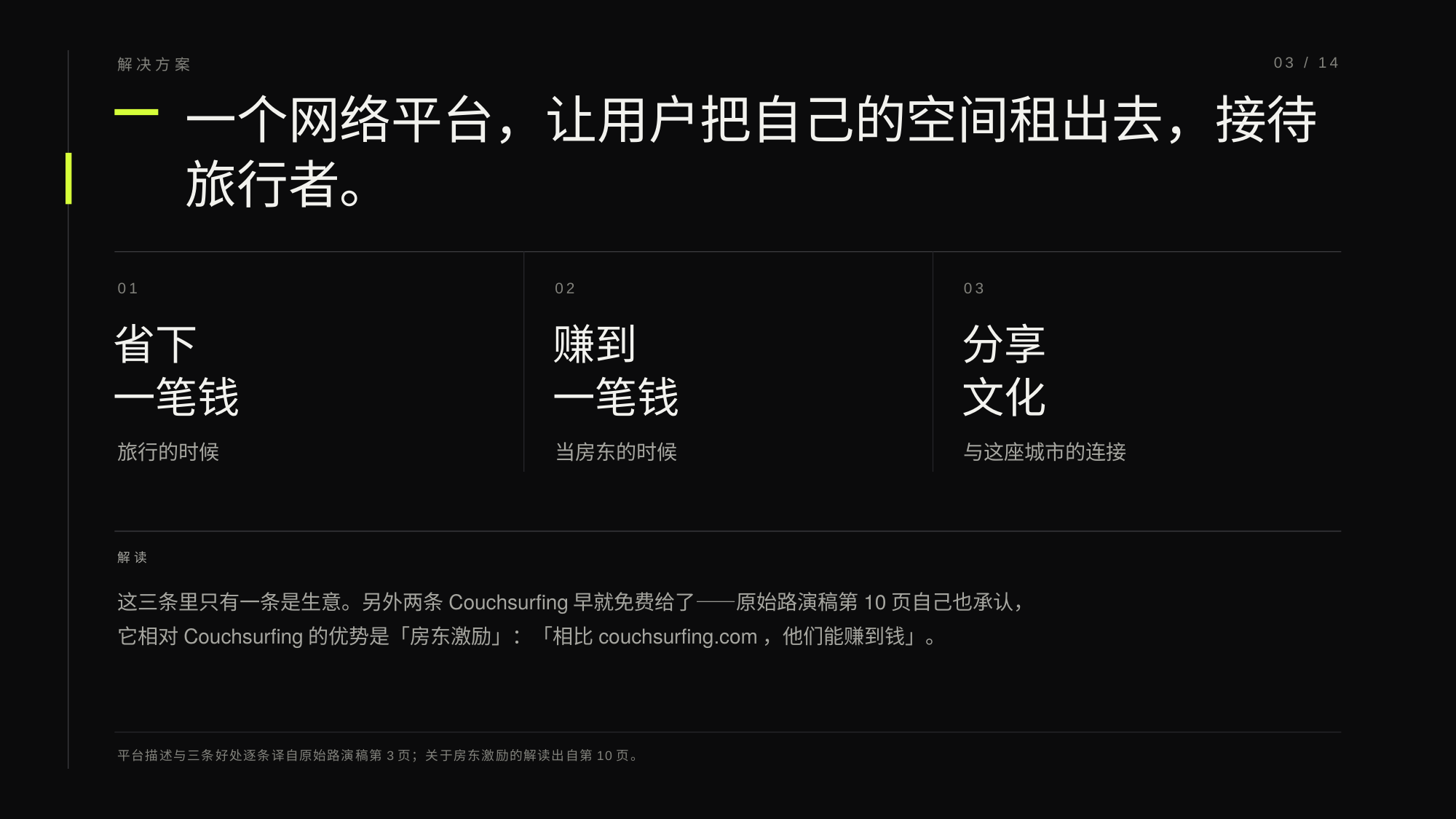

解决方案
03 / 14
一个网络平台，让用户把自己的空间租出去，接待旅行者。

01
02
03
省下
一笔钱
赚到
一笔钱
分享
文化
旅行的时候
当房东的时候
与这座城市的连接

解读
这三条里只有一条是生意。另外两条Couchsurfing早就免费给了——原始路演稿第10页自己也承认，
它相对Couchsurfing的优势是「房东激励」：「相比couchsurfing.com，他们能赚到钱」。

平台描述与三条好处逐条译自原始路演稿第3页；关于房东激励的解读出自第10页。